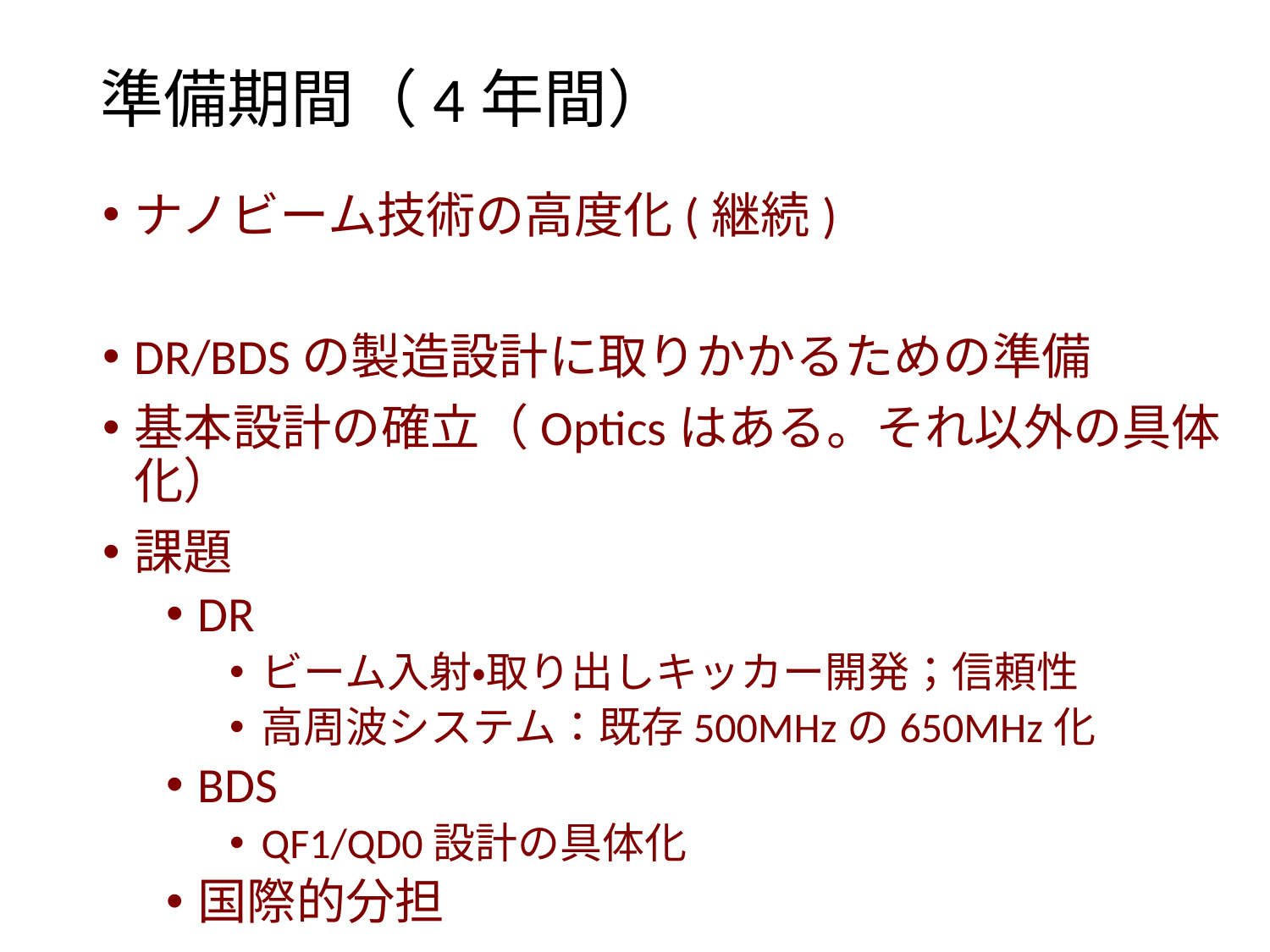

# 準備期間（4年間）
ナノビーム技術の高度化(継続)

DR/BDSの製造設計に取りかかるための準備
基本設計の確立（Opticsはある。それ以外の具体化）
課題
DR
ビーム入射・取り出しキッカー開発；信頼性
高周波システム：既存500MHzの650MHz化
BDS
QF1/QD0設計の具体化
国際的分担